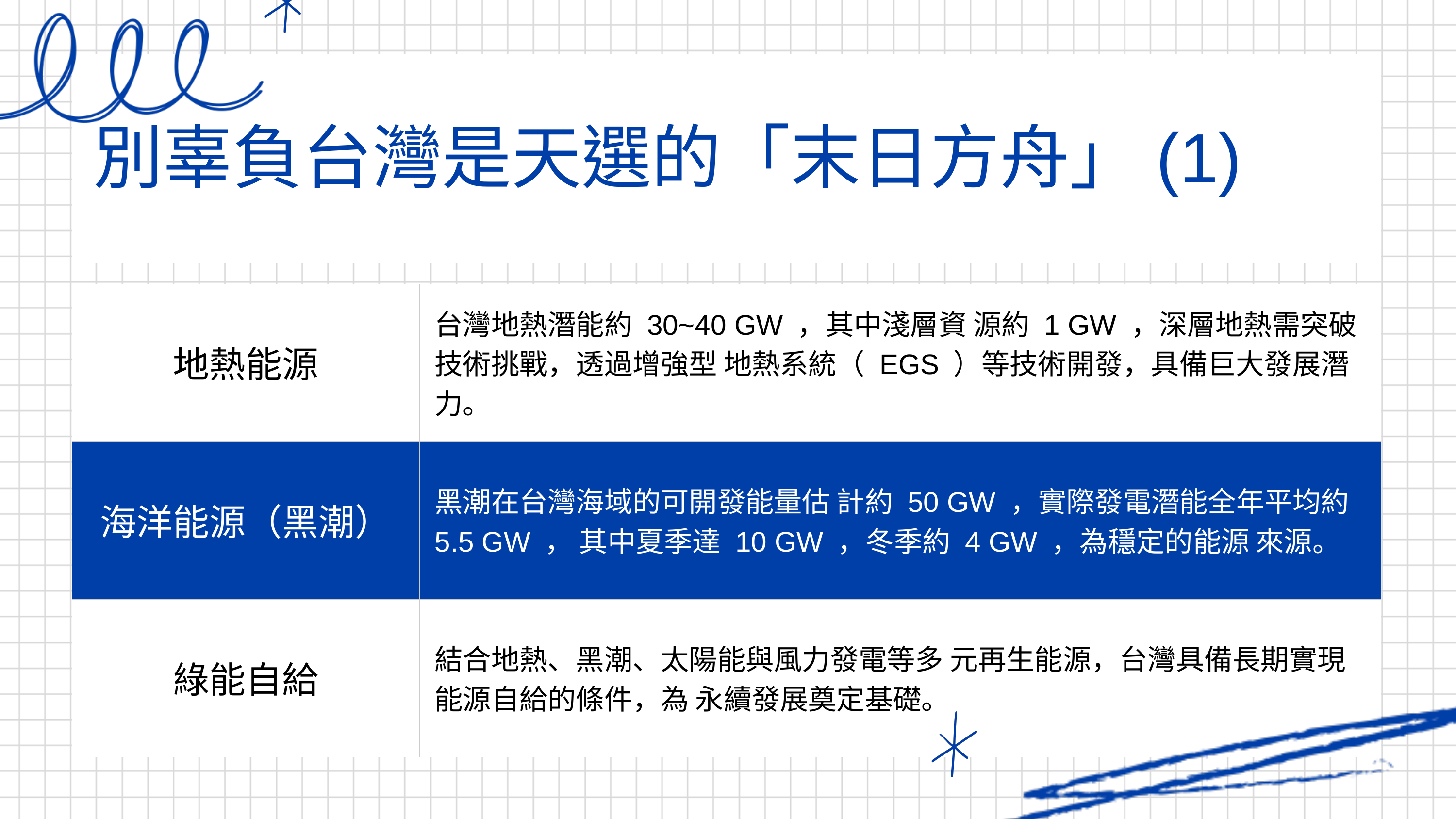

別辜負台灣是天選的「末日方舟」(1)
| 地熱能源 | 台灣地熱潛能約 30~40 GW ，其中淺層資 源約 1 GW ，深層地熱需突破技術挑戰，透過增強型 地熱系統（ EGS ）等技術開發，具備巨大發展潛力。 |
| --- | --- |
| 海洋能源（黑潮） | 黑潮在台灣海域的可開發能量估 計約 50 GW ，實際發電潛能全年平均約 5.5 GW ， 其中夏季達 10 GW ，冬季約 4 GW ，為穩定的能源 來源。 |
| 綠能自給 | 結合地熱、黑潮、太陽能與風力發電等多 元再生能源，台灣具備長期實現能源自給的條件，為 永續發展奠定基礎。 |